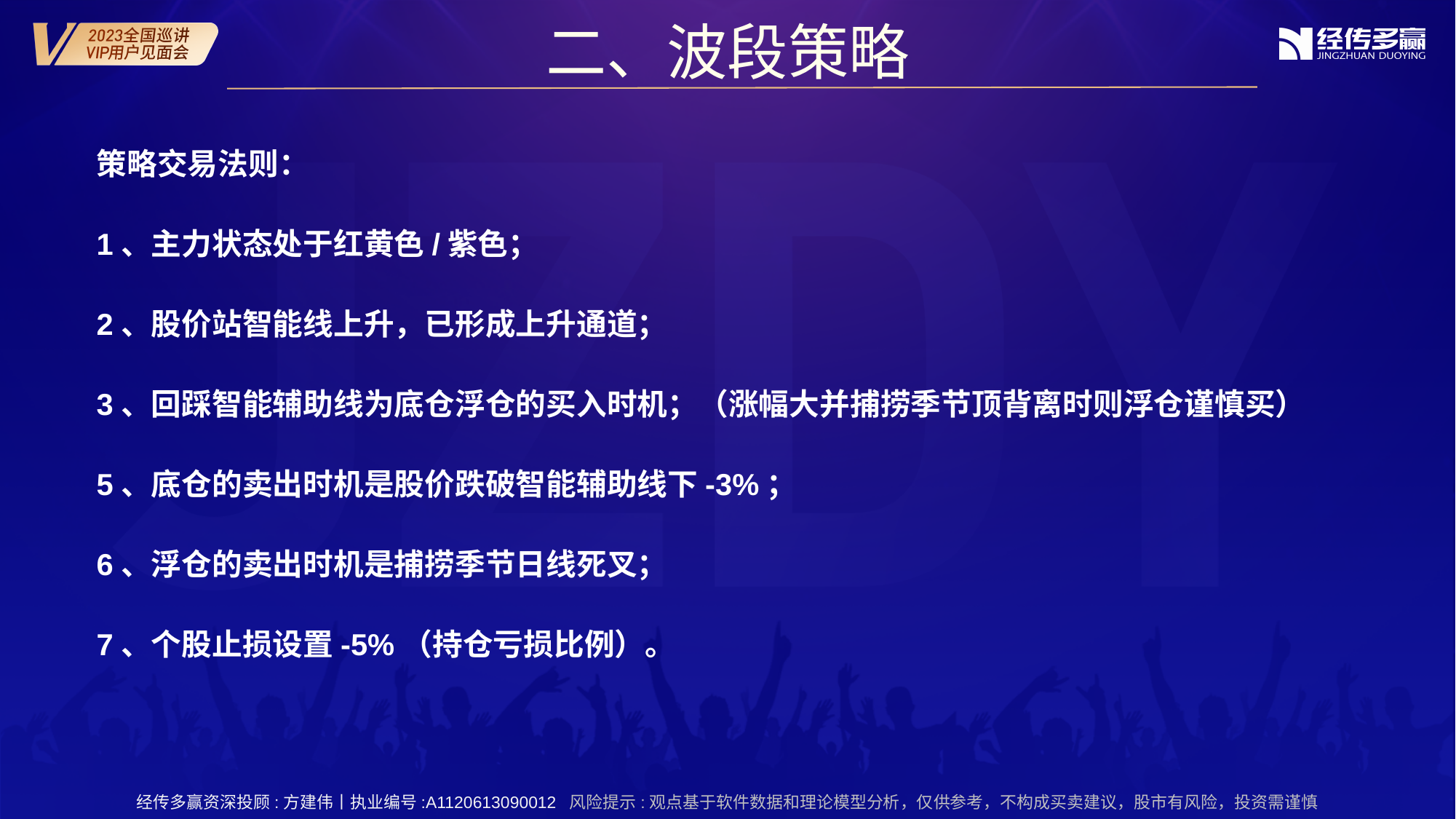

二、波段策略
策略交易法则：

1、主力状态处于红黄色/紫色；

2、股价站智能线上升，已形成上升通道；

3、回踩智能辅助线为底仓浮仓的买入时机；（涨幅大并捕捞季节顶背离时则浮仓谨慎买）

5、底仓的卖出时机是股价跌破智能辅助线下-3%；

6、浮仓的卖出时机是捕捞季节日线死叉；

7、个股止损设置-5%（持仓亏损比例）。